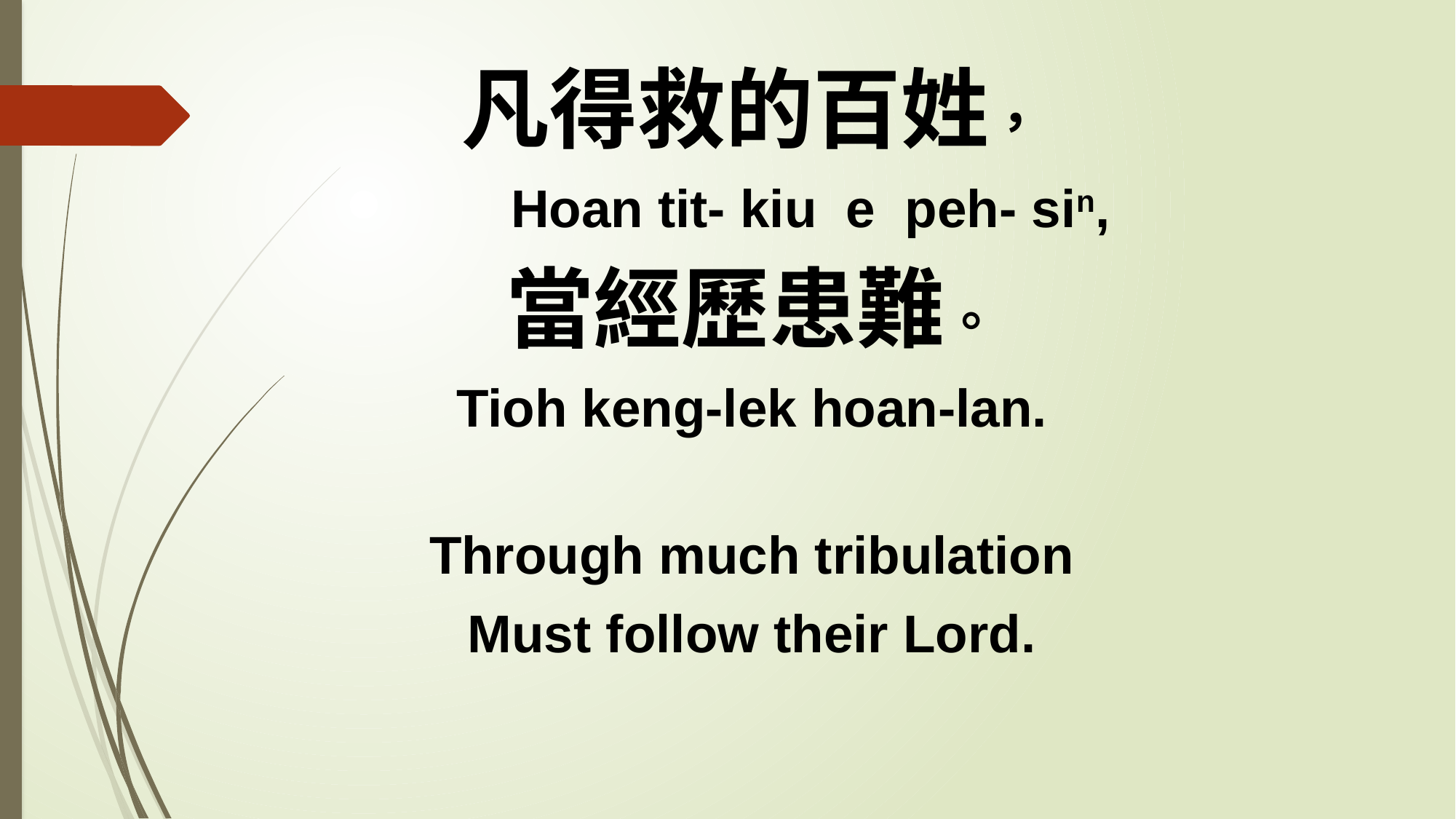

凡得救的百姓，
                   Hoan tit- kiu  e  peh- sin,
當經歷患難。
Tioh keng-lek hoan-lan.

Through much tribulation
Must follow their Lord.